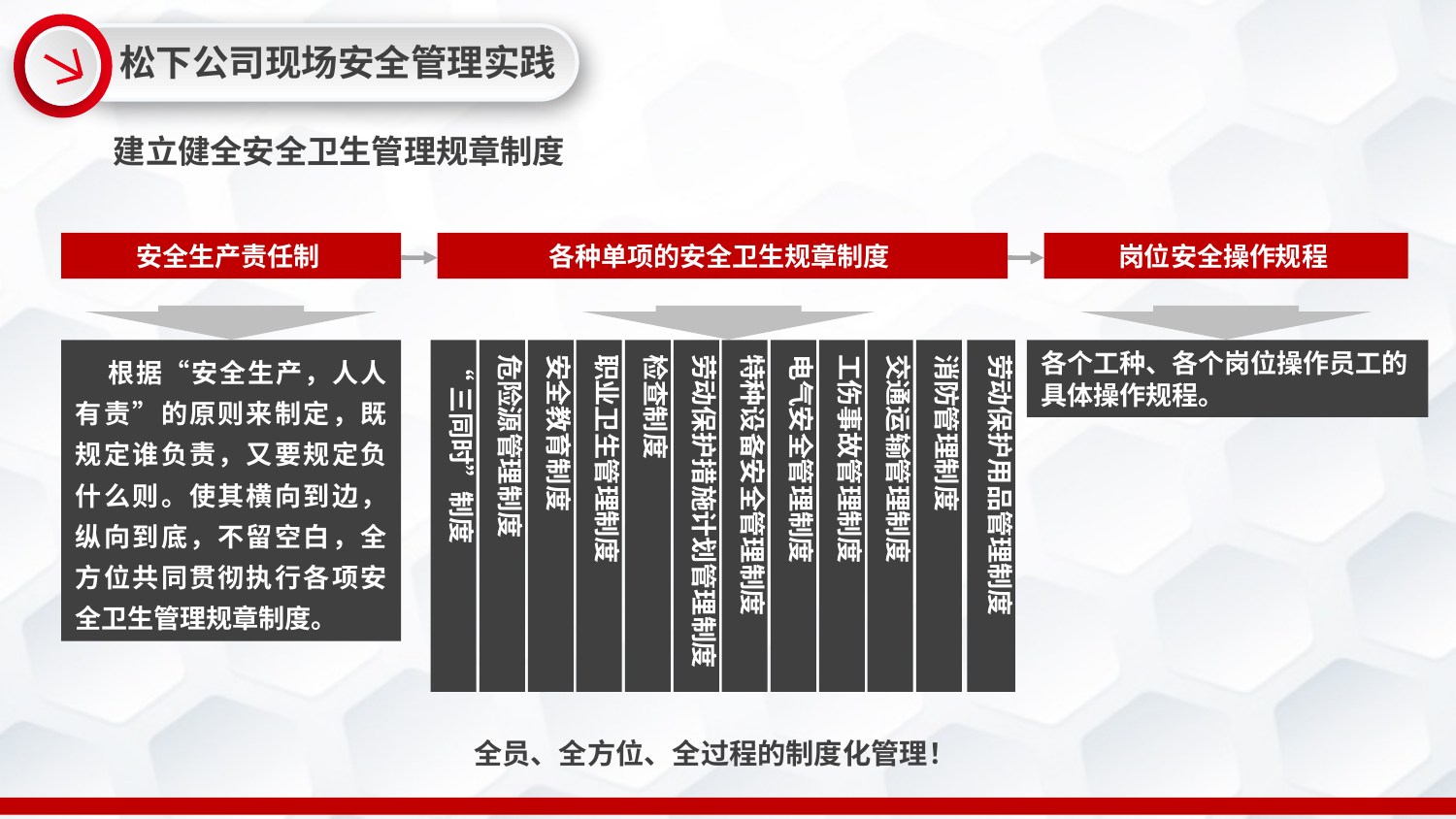

松下公司现场安全管理实践
建立健全安全卫生管理规章制度
安全生产责任制
各种单项的安全卫生规章制度
岗位安全操作规程

   根据“安全生产，人人有责”的原则来制定，既规定谁负责，又要规定负什么则。使其横向到边，纵向到底，不留空白，全方位共同贯彻执行各项安全卫生管理规章制度。
“三同时”制度
危险源管理制度
安全教育制度

职业卫生管理制度
检查制度

劳动保护措施计划管理制度

特种设备安全管理制度
电气安全管理制度
工伤事故管理制度
交通运输管理制度
消防管理制度
劳动保护用品管理制度
各个工种、各个岗位操作员工的具体操作规程。
全员、全方位、全过程的制度化管理！